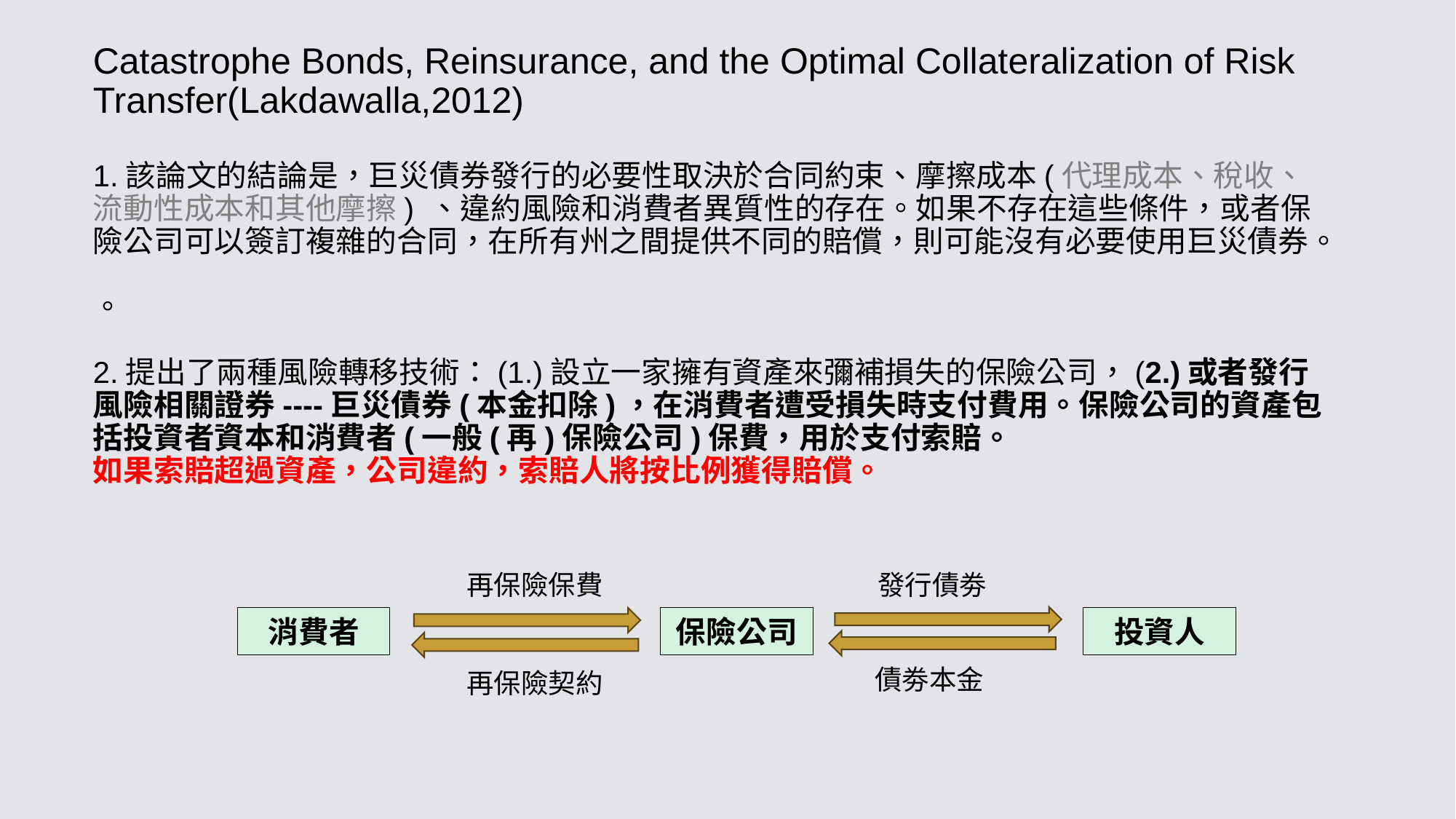

# Catastrophe Bonds, Reinsurance, and the Optimal Collateralization of Risk Transfer(Lakdawalla,2012) 1.該論文的結論是，巨災債券發行的必要性取決於合同約束、摩擦成本(代理成本、稅收、流動性成本和其他摩擦) 、違約風險和消費者異質性的存在。如果不存在這些條件，或者保險公司可以簽訂複雜的合同，在所有州之間提供不同的賠償，則可能沒有必要使用巨災債券。 。 2.提出了兩種風險轉移技術：(1.)設立一家擁有資產來彌補損失的保險公司，(2.)或者發行風險相關證券----巨災債券(本金扣除)，在消費者遭受損失時支付費用。保險公司的資產包括投資者資本和消費者(一般(再)保險公司)保費，用於支付索賠。 如果索賠超過資產，公司違約，索賠人將按比例獲得賠償。
發行債劵
再保險保費

消費者

保險公司
投資人

債劵本金
再保險契約